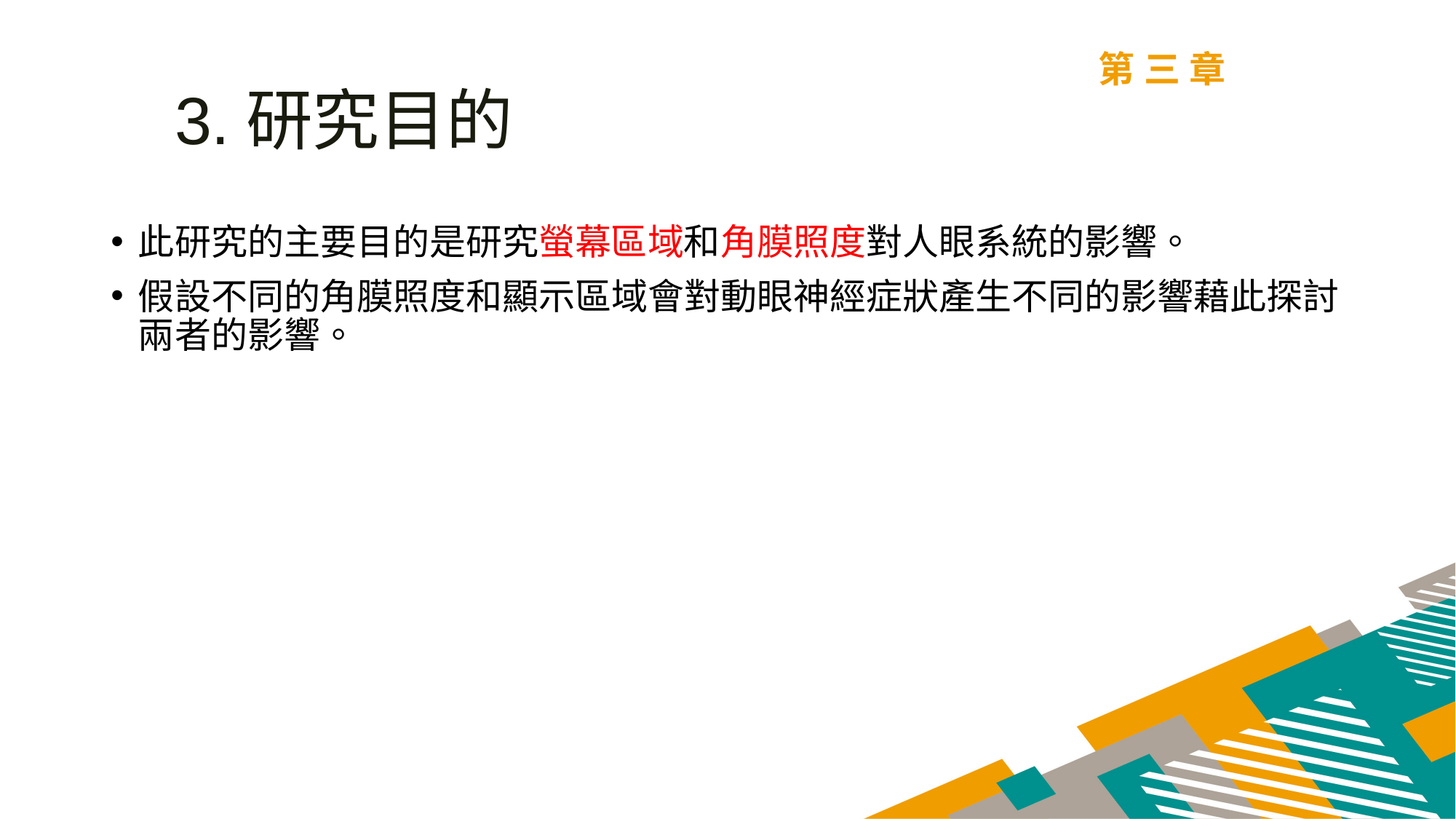

第三章
3.研究目的
此研究的主要目的是研究螢幕區域和角膜照度對人眼系統的影響。
假設不同的角膜照度和顯示區域會對動眼神經症狀產生不同的影響藉此探討兩者的影響。